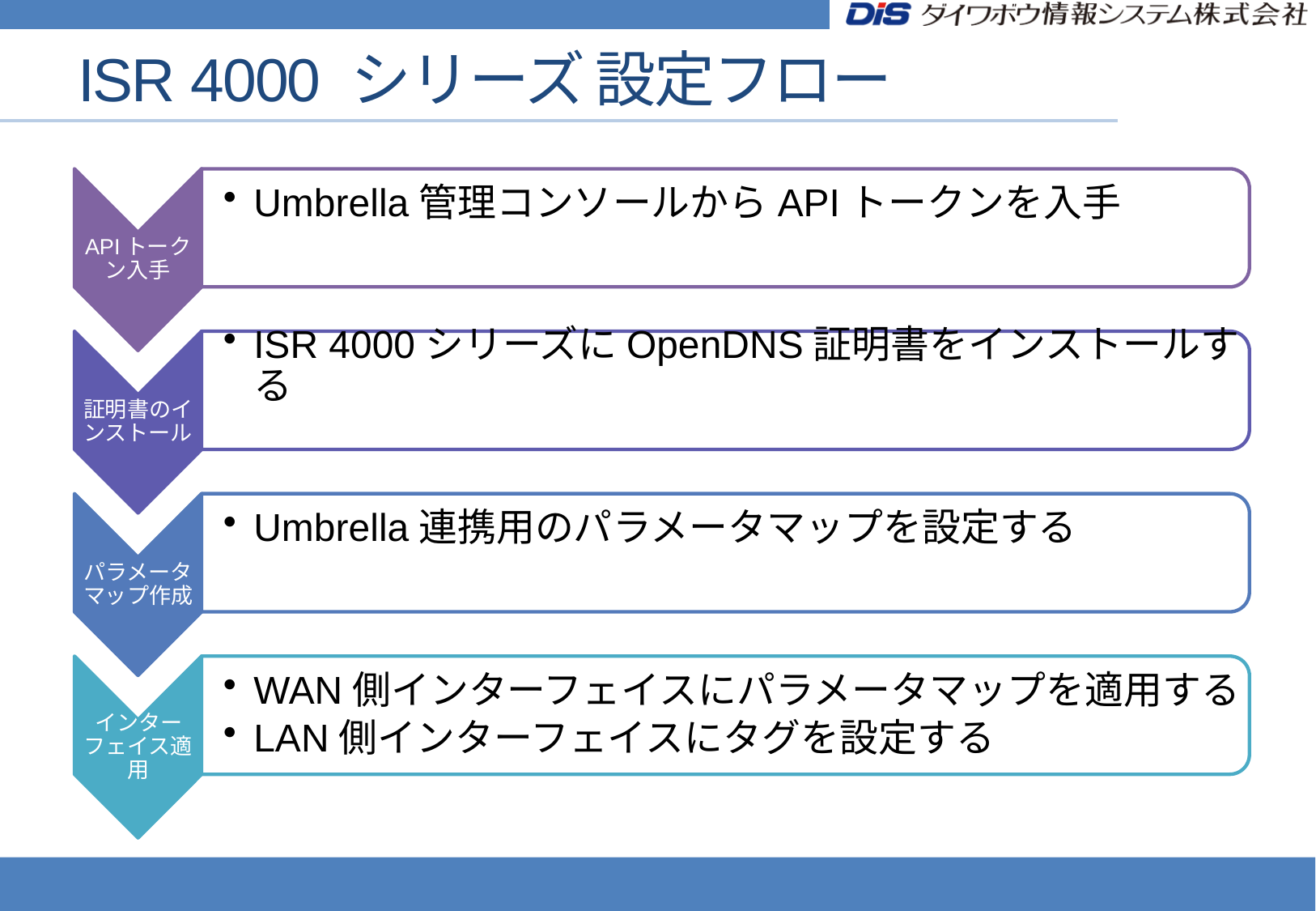

# ISR 4000 シリーズ 設定フロー
APIトークン入手
Umbrella管理コンソールからAPIトークンを入手

証明書のインストール
ISR 4000シリーズにOpenDNS証明書をインストールする

パラメータマップ作成
Umbrella連携用のパラメータマップを設定する

インターフェイス適用
WAN側インターフェイスにパラメータマップを適用する
LAN側インターフェイスにタグを設定する